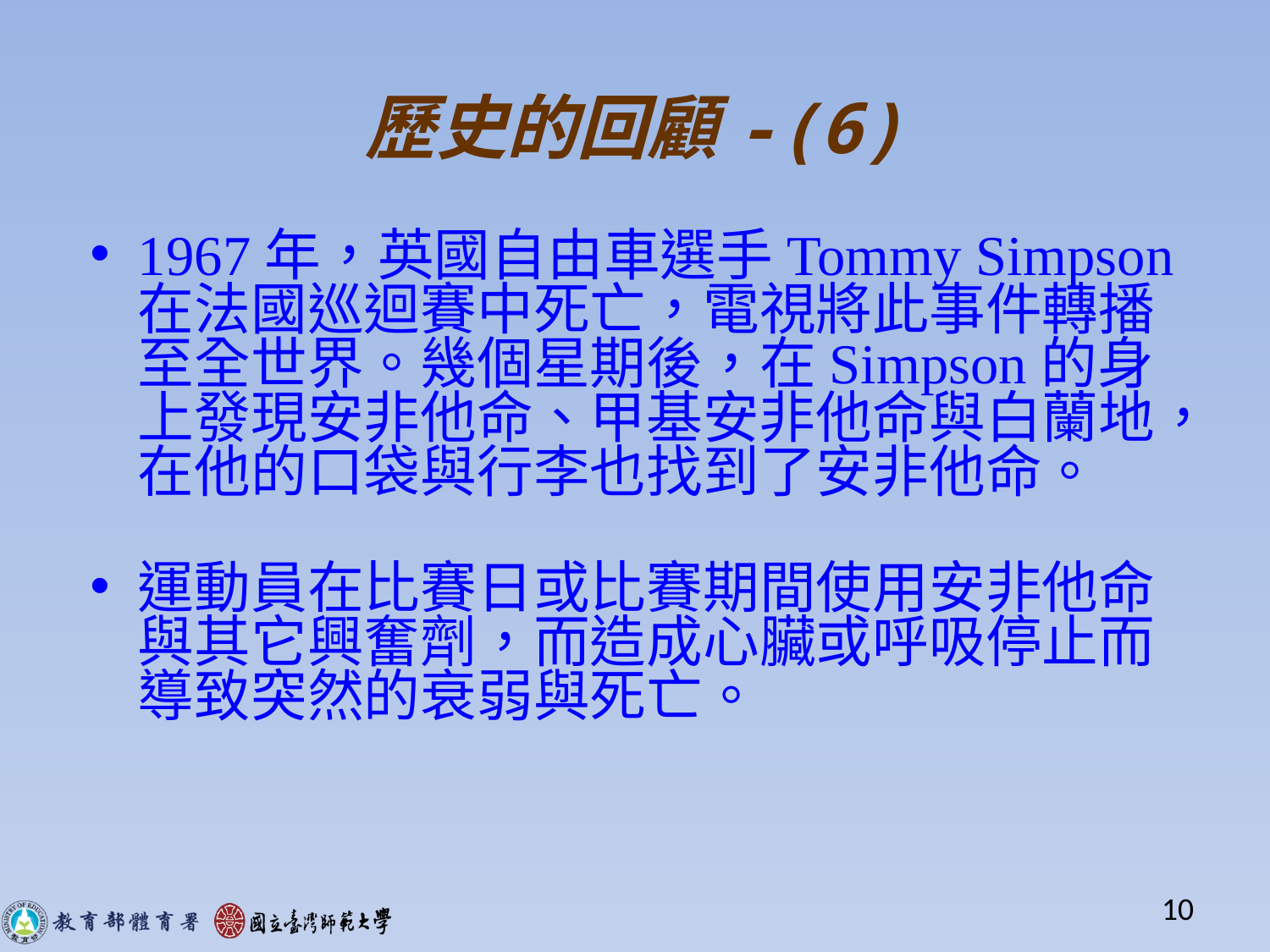

歷史的回顧-(6)
1967年，英國自由車選手Tommy Simpson在法國巡迴賽中死亡，電視將此事件轉播至全世界。幾個星期後，在Simpson的身上發現安非他命、甲基安非他命與白蘭地，在他的口袋與行李也找到了安非他命。

運動員在比賽日或比賽期間使用安非他命與其它興奮劑，而造成心臟或呼吸停止而導致突然的衰弱與死亡。
10